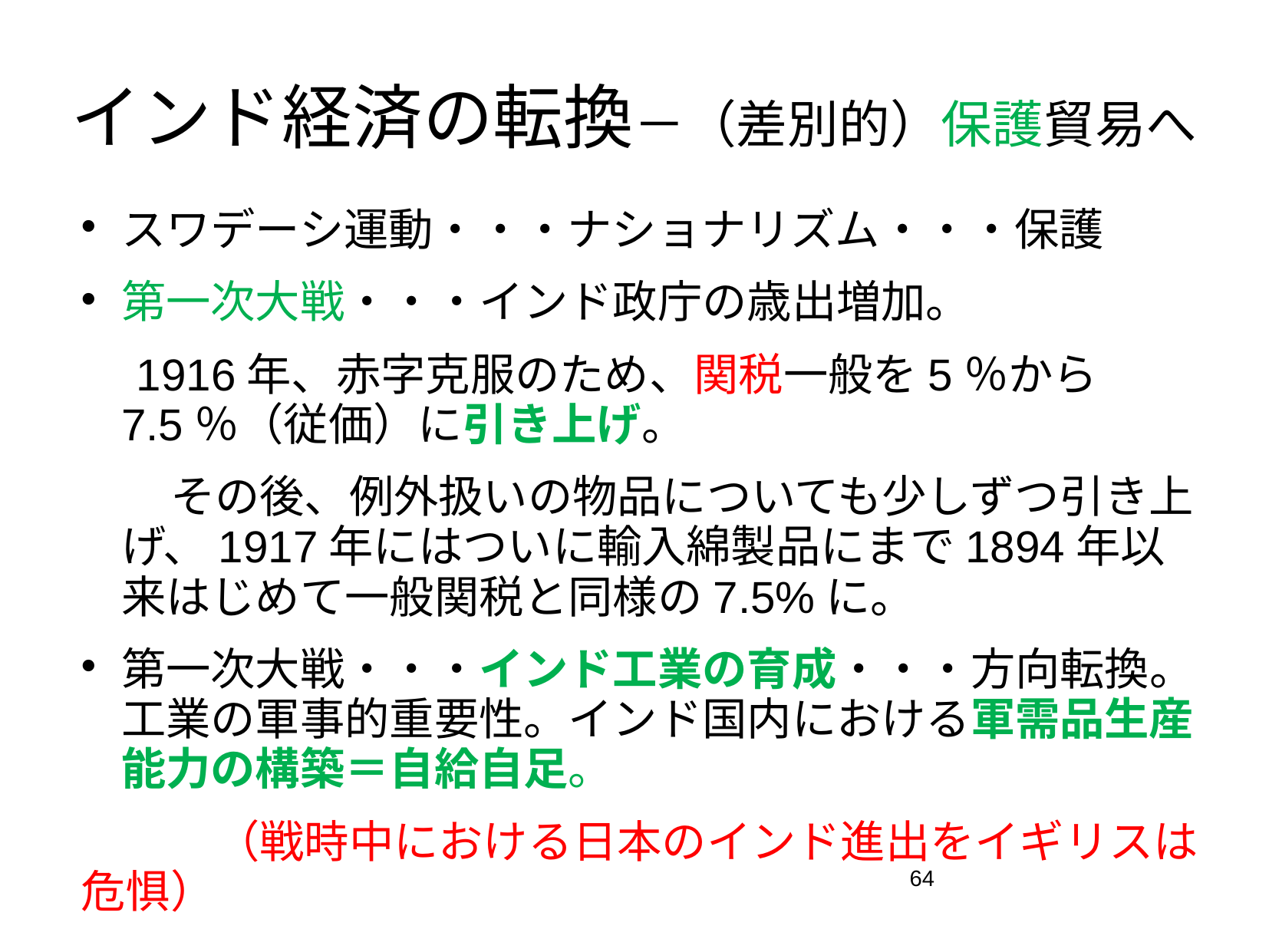

# インド経済の転換－（差別的）保護貿易へ
スワデーシ運動・・・ナショナリズム・・・保護
第一次大戦・・・インド政庁の歳出増加。
　1916年、赤字克服のため、関税一般を5％から7.5％（従価）に引き上げ。
　　その後、例外扱いの物品についても少しずつ引き上げ、1917年にはついに輸入綿製品にまで1894年以来はじめて一般関税と同様の7.5%に。
第一次大戦・・・インド工業の育成・・・方向転換。工業の軍事的重要性。インド国内における軍需品生産能力の構築＝自給自足。
　　　（戦時中における日本のインド進出をイギリスは危惧）
64